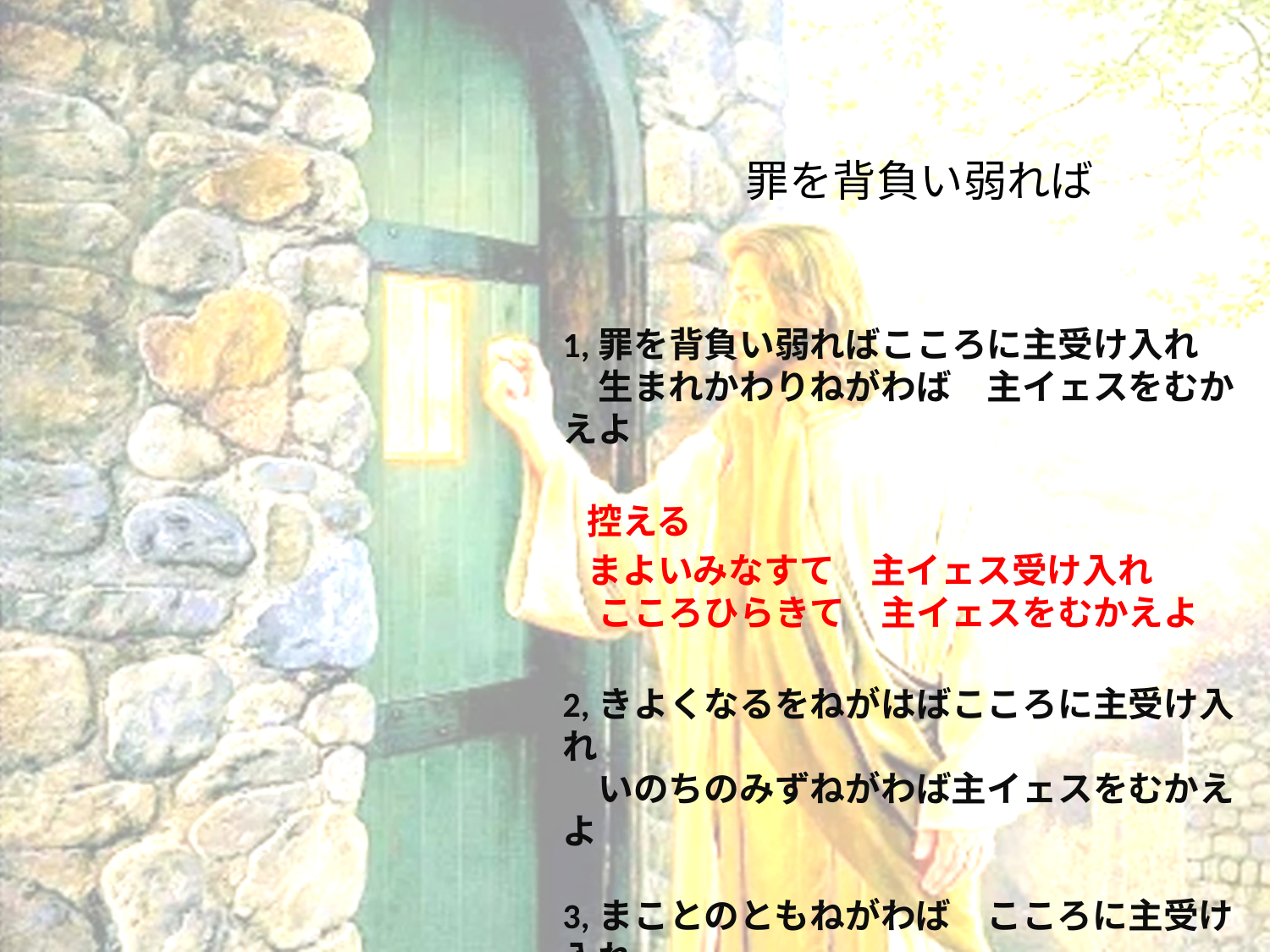

# 罪を背負い弱れば
1,罪を背負い弱ればこころに主受け入れ
　生まれかわりねがわば　主イェスをむかえよ
  控える
  まよいみなすて　主イェス受け入れ
　こころひらきて　主イェスをむかえよ
2,きよくなるをねがはばこころに主受け入れ
　いのちのみずねがわば主イェスをむかえよ
　
3,まことのともねがわば　こころに主受け入れ
　やすきこころねがわば　主イェスをむかえよ